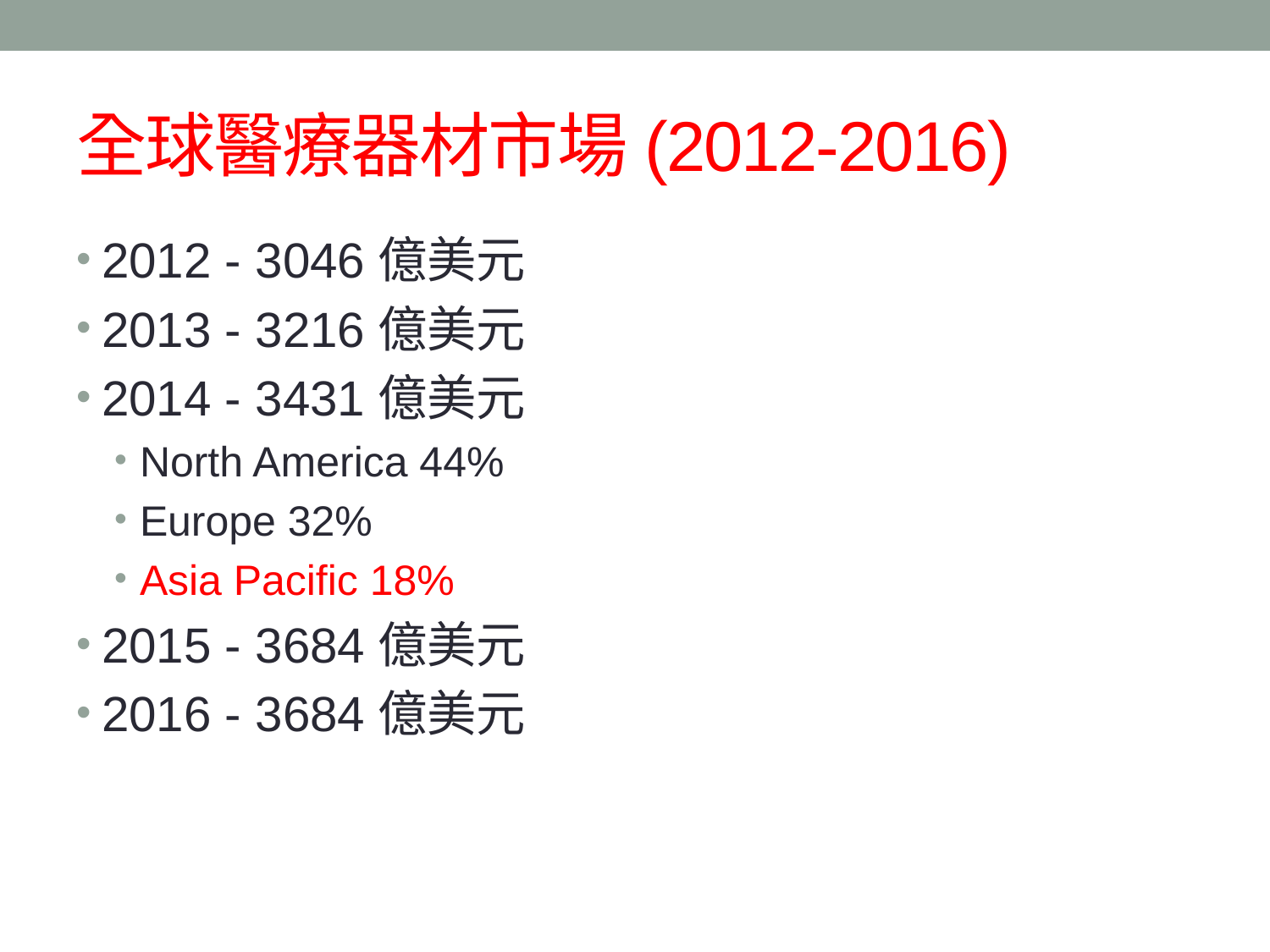

# 全球醫療器材市場(2012-2016)
2012 - 3046億美元
2013 - 3216億美元
2014 - 3431億美元
North America 44%
Europe 32%
Asia Pacific 18%
2015 - 3684億美元
2016 - 3684億美元